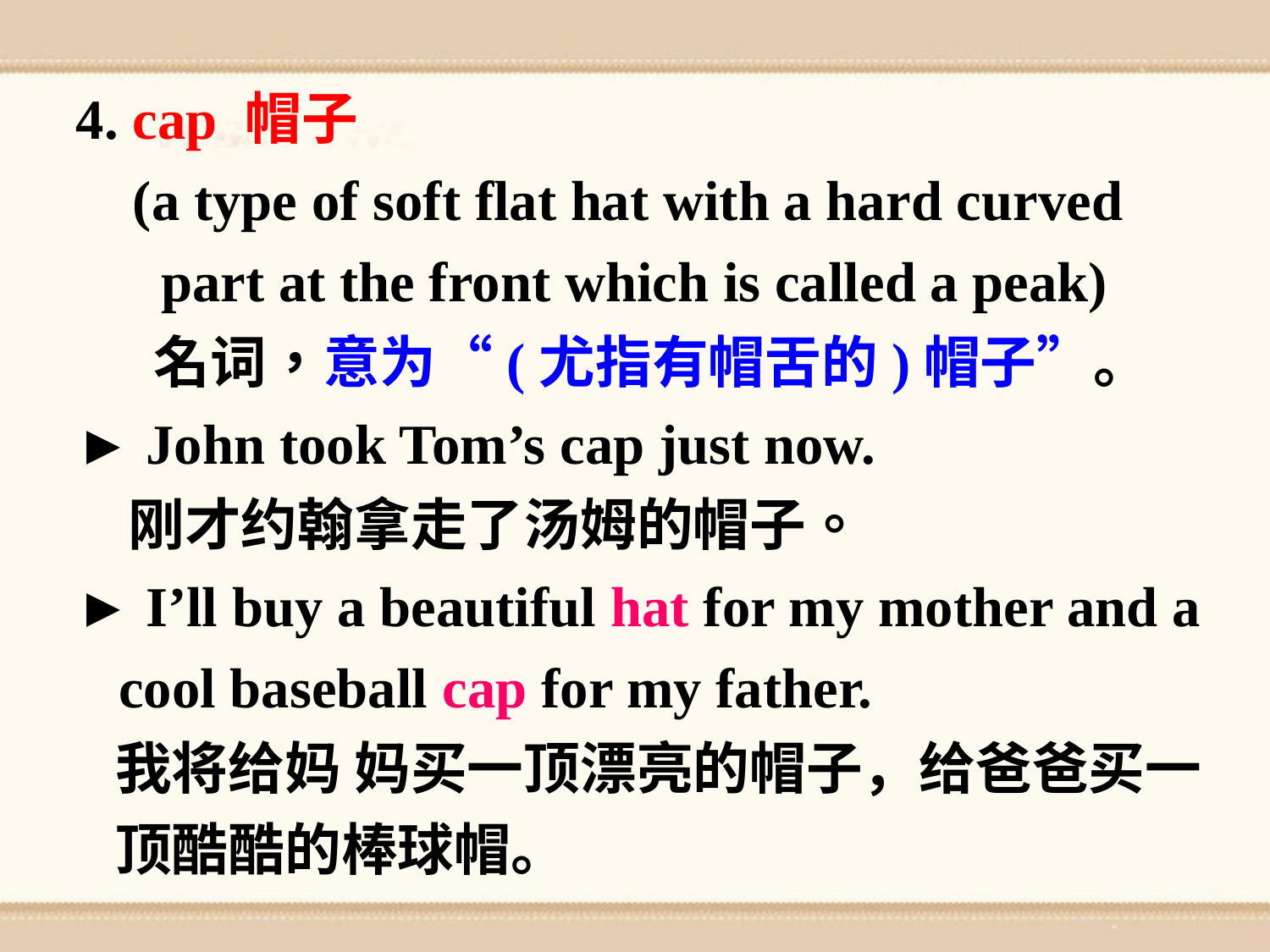

4. cap 帽子
    (a type of soft flat hat with a hard curved
      part at the front which is called a peak)
     名词，意为“(尤指有帽舌的)帽子”。
► John took Tom’s cap just now.
   刚才约翰拿走了汤姆的帽子。
► I’ll buy a beautiful hat for my mother and a
   cool baseball cap for my father.
  我将给妈 妈买一顶漂亮的帽子，给爸爸买一
  顶酷酷的棒球帽。